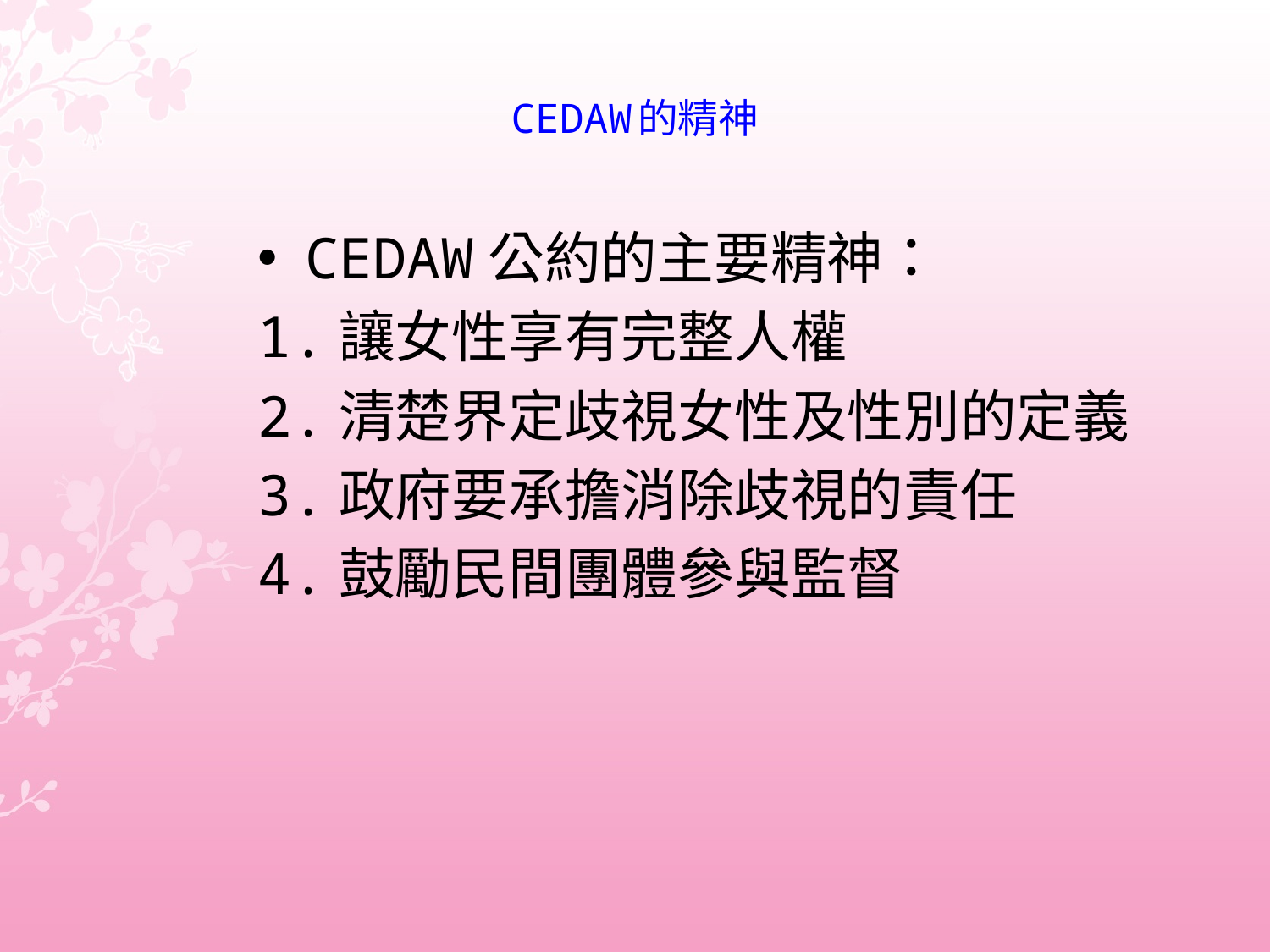

# CEDAW的精神
CEDAW公約的主要精神：
1.讓女性享有完整人權
2.清楚界定歧視女性及性別的定義
3.政府要承擔消除歧視的責任
4.鼓勵民間團體參與監督